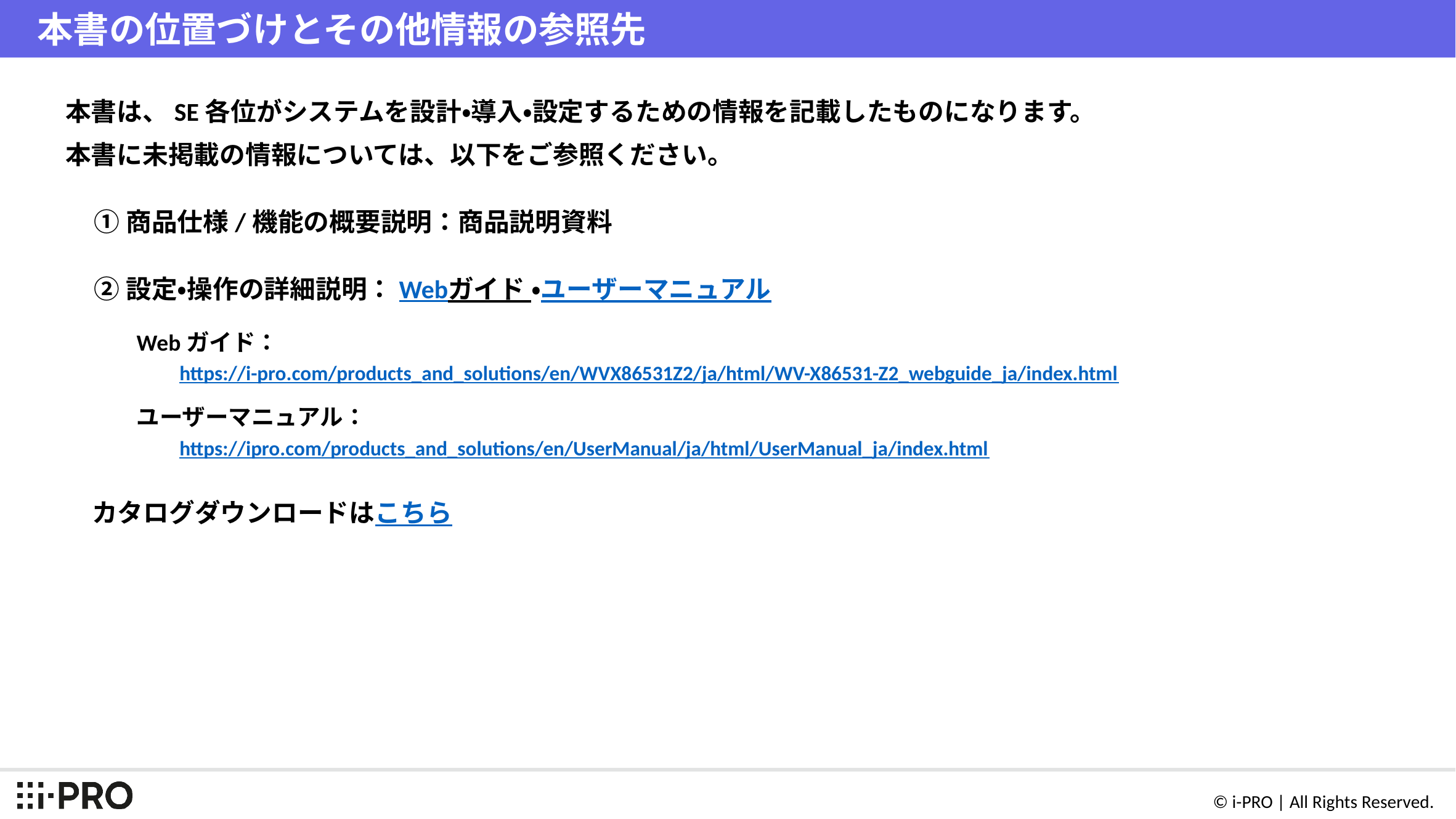

# 本書の位置づけとその他情報の参照先
本書は、SE各位がシステムを設計・導入・設定するための情報を記載したものになります。
本書に未掲載の情報については、以下をご参照ください。
①商品仕様/機能の概要説明：商品説明資料
②設定・操作の詳細説明：Webガイド ・ユーザーマニュアル
Webガイド：
https://i-pro.com/products_and_solutions/en/WVX86531Z2/ja/html/WV-X86531-Z2_webguide_ja/index.html
ユーザーマニュアル：
https://ipro.com/products_and_solutions/en/UserManual/ja/html/UserManual_ja/index.html

カタログダウンロードはこちら